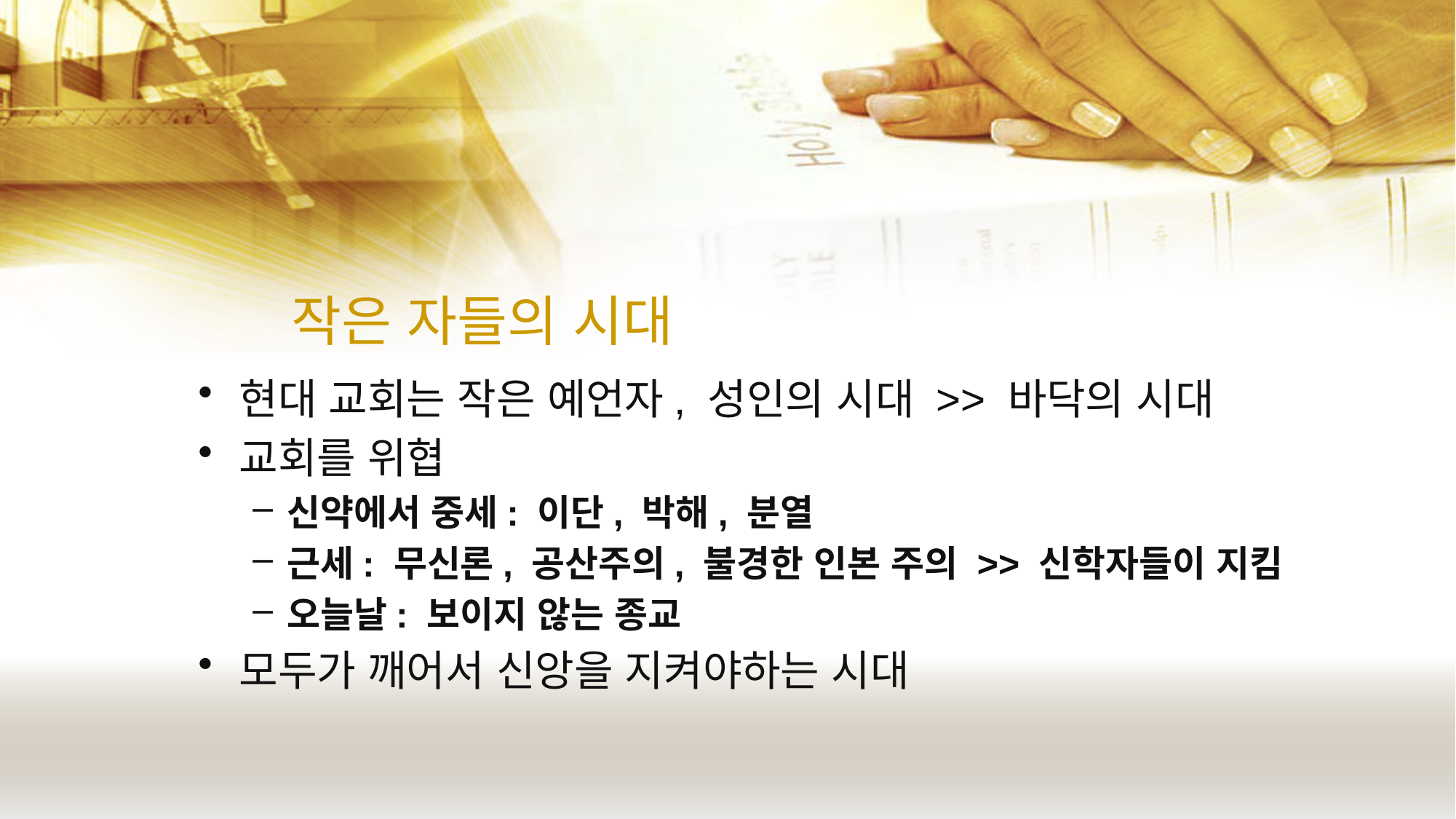

# 작은 자들의 시대
현대 교회는 작은 예언자, 성인의 시대 >> 바닥의 시대
교회를 위협
신약에서 중세: 이단, 박해, 분열
근세: 무신론, 공산주의, 불경한 인본 주의 >> 신학자들이 지킴
오늘날: 보이지 않는 종교
모두가 깨어서 신앙을 지켜야하는 시대